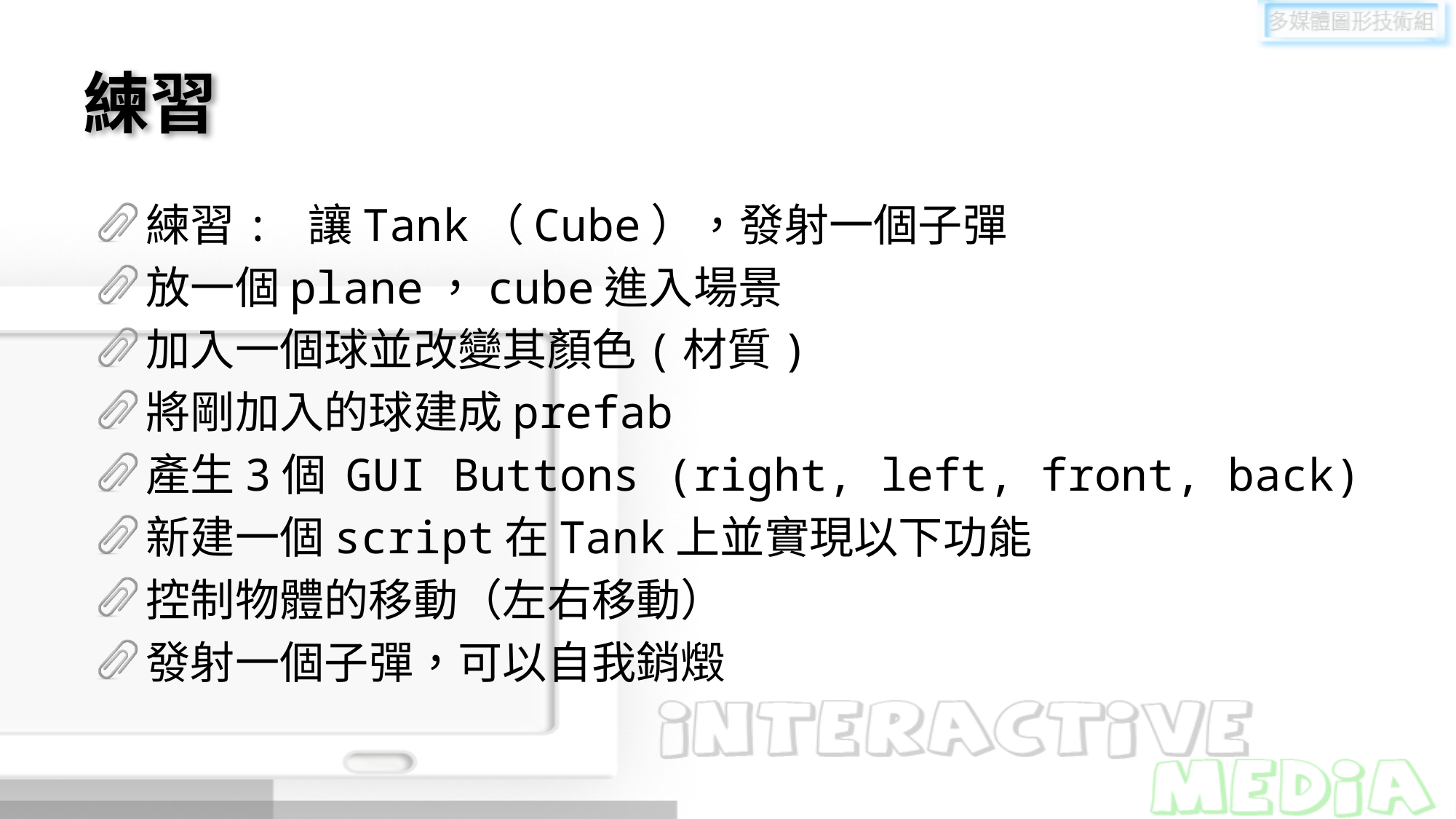

# 練習
練習: 讓Tank（Cube），發射一個子彈
放一個plane，cube進入場景
加入一個球並改變其顏色(材質)
將剛加入的球建成prefab
產生3個 GUI Buttons (right, left, front, back)
新建一個script在Tank上並實現以下功能
控制物體的移動（左右移動）
發射一個子彈，可以自我銷燬